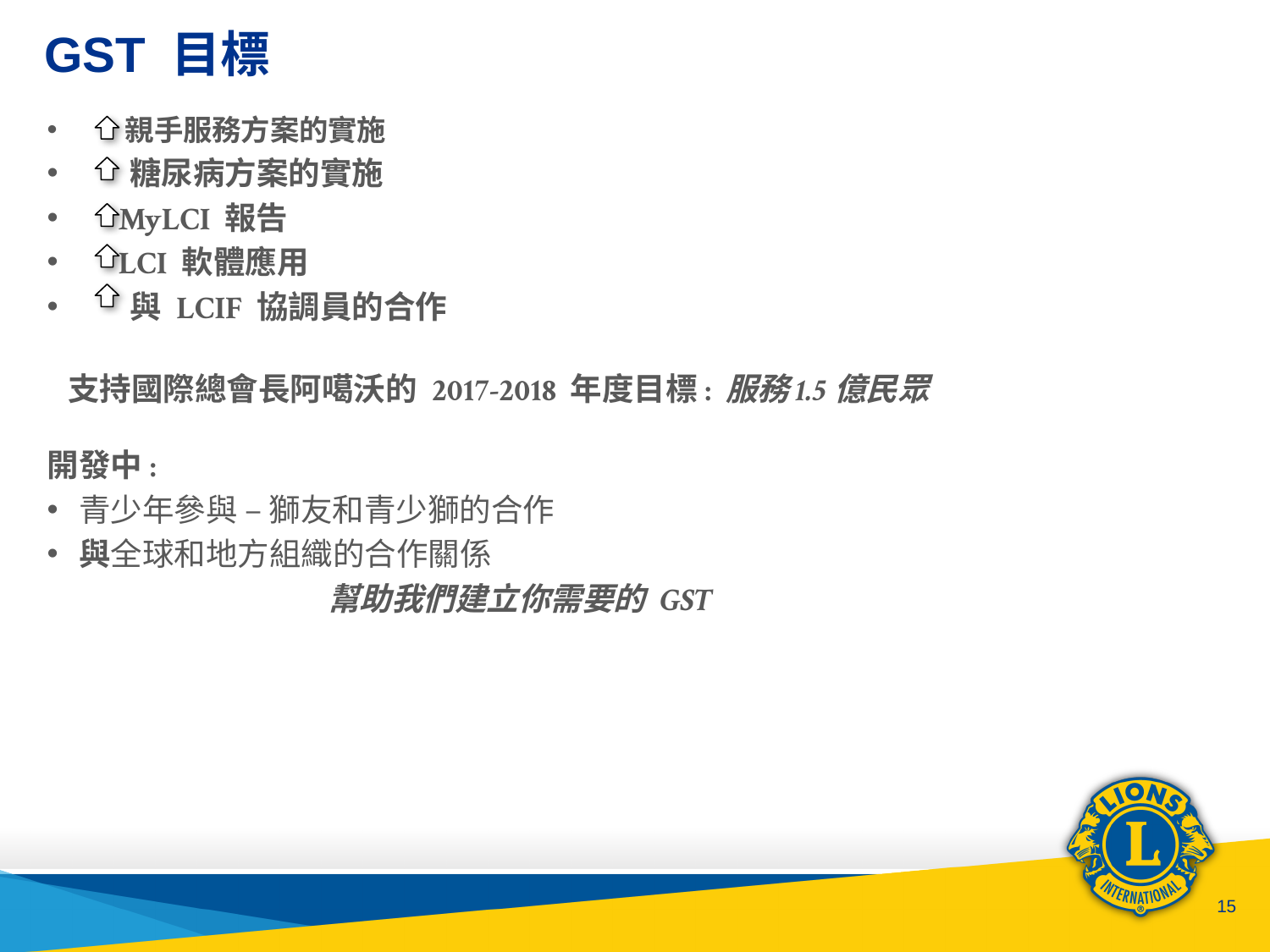

# GST 目標
      親手服務方案的實施
      糖尿病方案的實施
      MyLCI 報告
      LCI 軟體應用
      與 LCIF 協調員的合作

支持國際總會長阿噶沃的 2017-2018 年度目標: 服務1.5億民眾

開發中:
青少年參與 – 獅友和青少獅的合作
與全球和地方組織的合作關係
幫助我們建立你需要的 GST